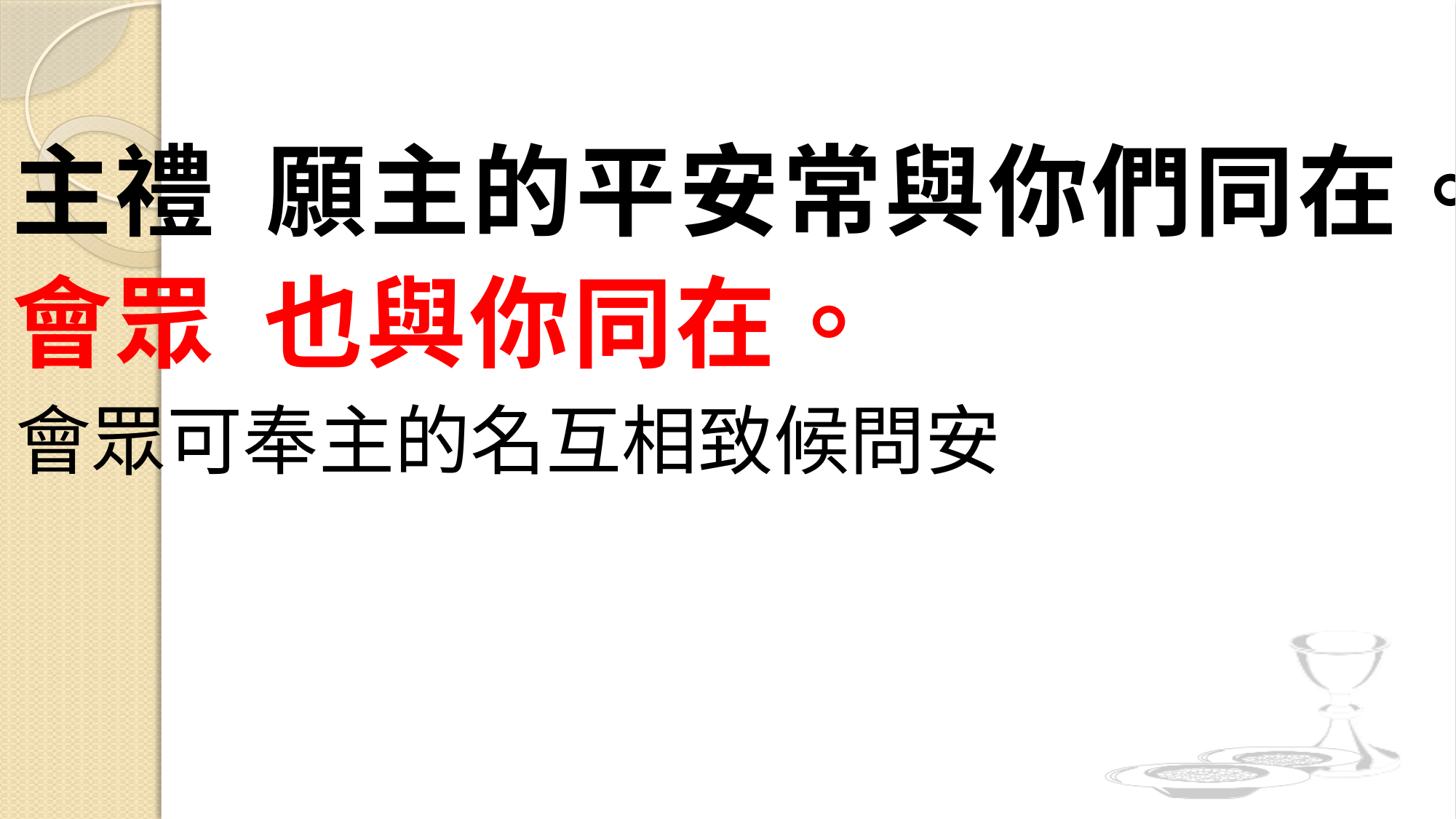

主禮
願主的平安常與你們同在。
會眾
也與你同在。
會眾可奉主的名互相致候問安